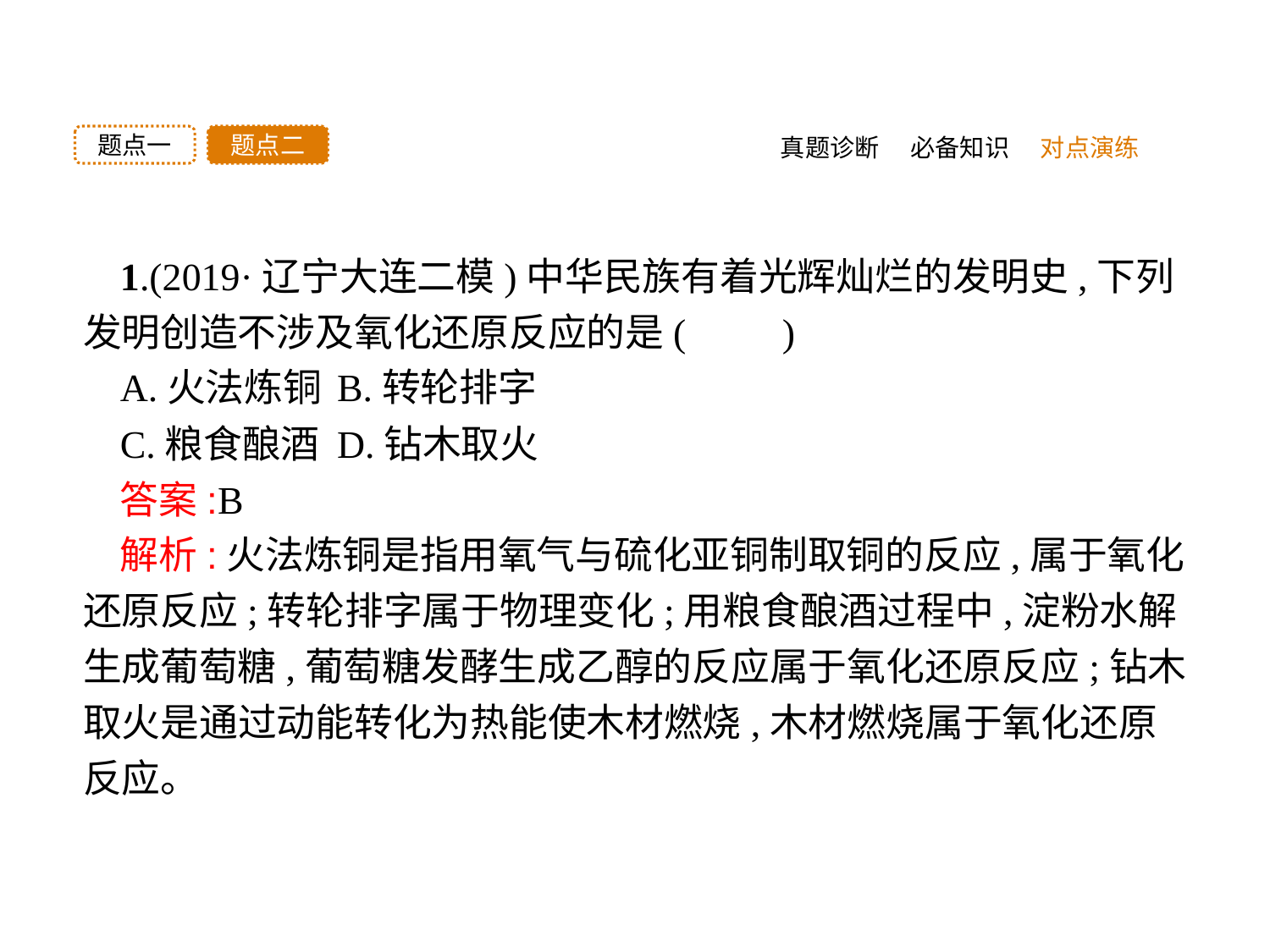

题点二
题点一
真题诊断
必备知识
对点演练
1.(2019·辽宁大连二模)中华民族有着光辉灿烂的发明史,下列发明创造不涉及氧化还原反应的是(　　)
A.火法炼铜	B.转轮排字
C.粮食酿酒	D.钻木取火
答案:B
解析:火法炼铜是指用氧气与硫化亚铜制取铜的反应,属于氧化还原反应;转轮排字属于物理变化;用粮食酿酒过程中,淀粉水解生成葡萄糖,葡萄糖发酵生成乙醇的反应属于氧化还原反应;钻木取火是通过动能转化为热能使木材燃烧,木材燃烧属于氧化还原反应。